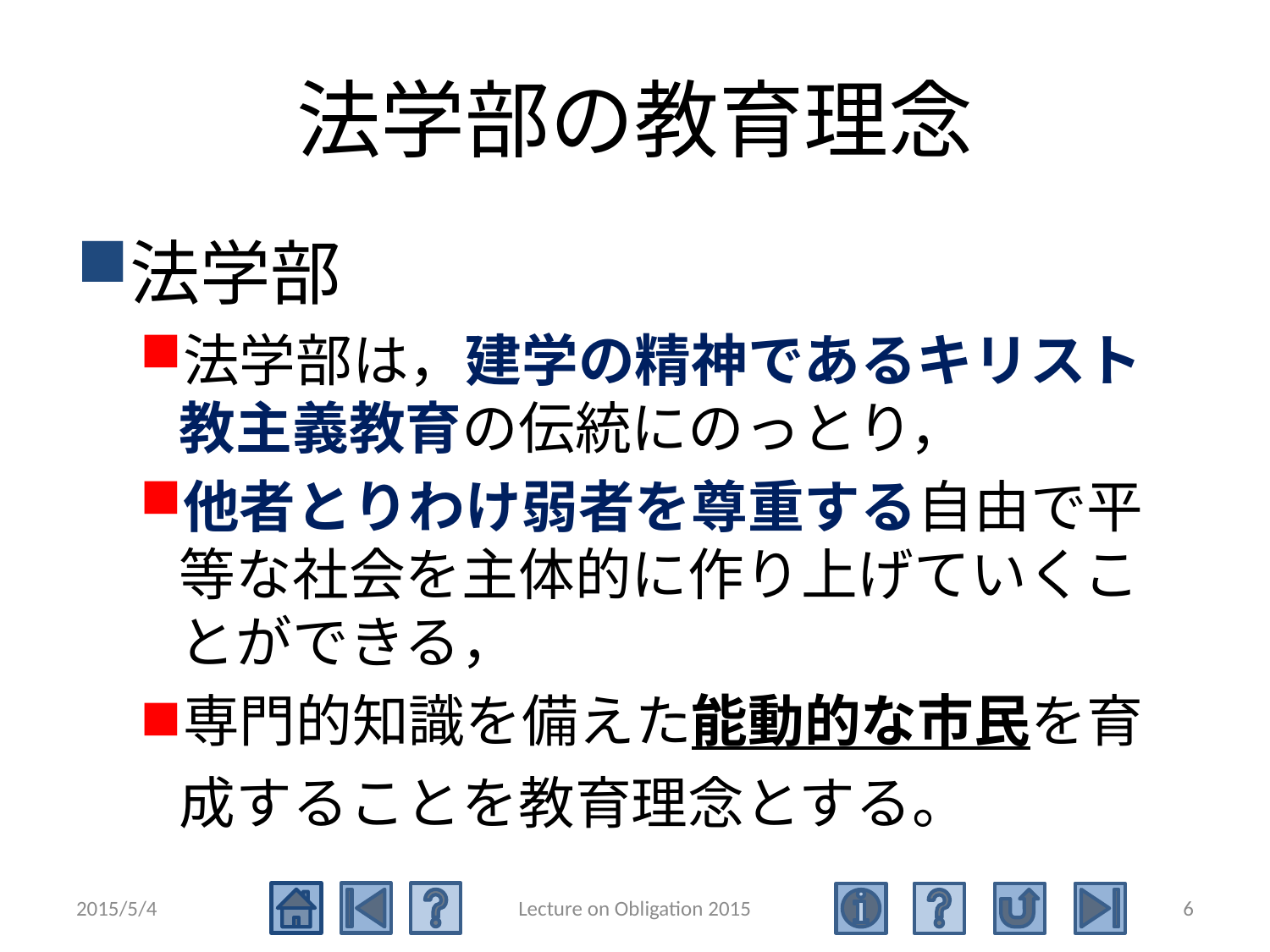

# 法学部の教育理念
法学部
法学部は，建学の精神であるキリスト教主義教育の伝統にのっとり，
他者とりわけ弱者を尊重する自由で平等な社会を主体的に作り上げていくことができる，
専門的知識を備えた能動的な市民を育成することを教育理念とする。
2015/5/4
Lecture on Obligation 2015
6